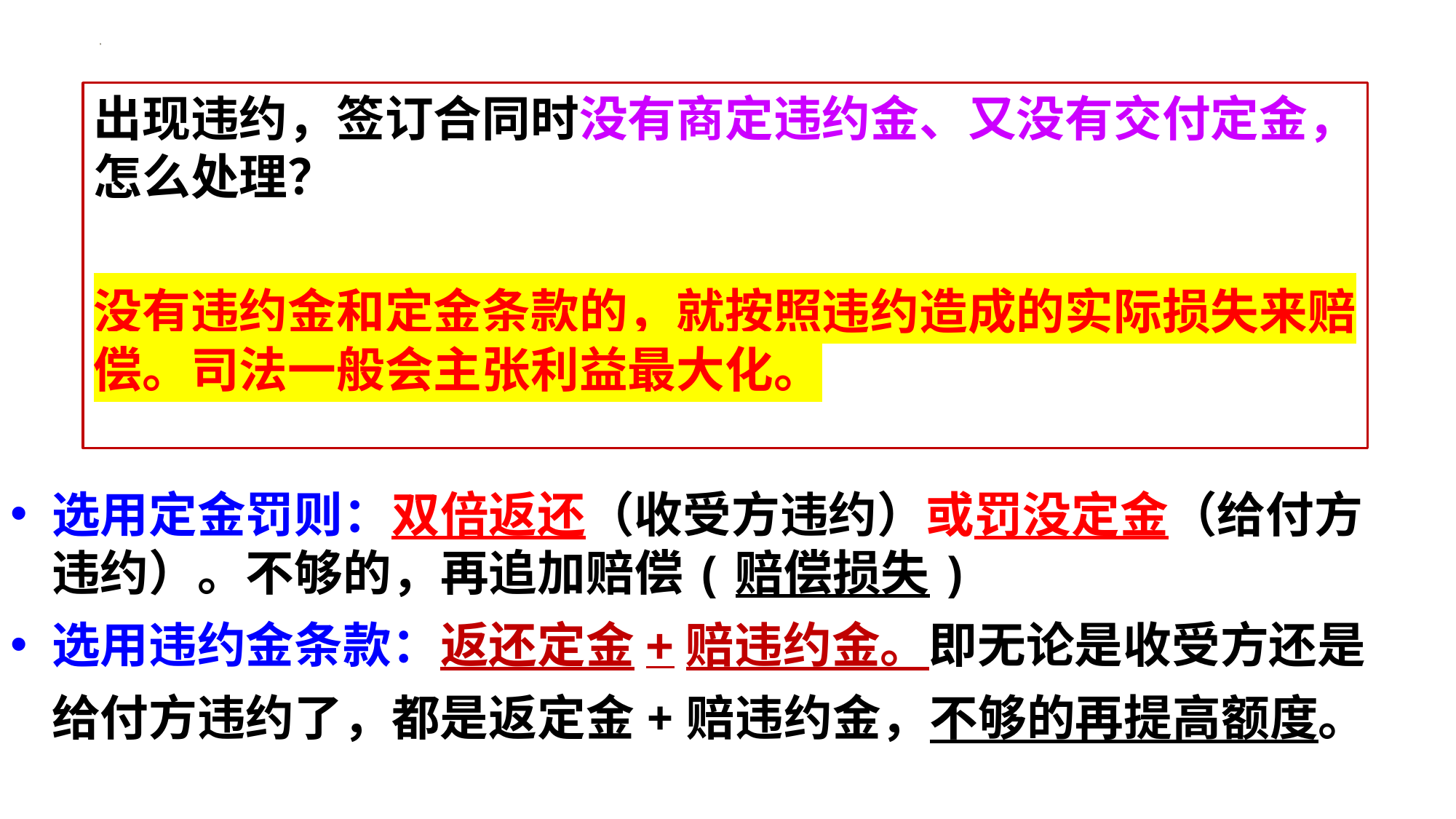

出现违约，签订合同时没有商定违约金、又没有交付定金，怎么处理？

没有违约金和定金条款的，就按照违约造成的实际损失来赔偿。司法一般会主张利益最大化。

选用定金罚则：双倍返还（收受方违约）或罚没定金（给付方违约）。不够的，再追加赔偿(赔偿损失)
选用违约金条款：返还定金+赔违约金。即无论是收受方还是给付方违约了，都是返定金+赔违约金，不够的再提高额度。